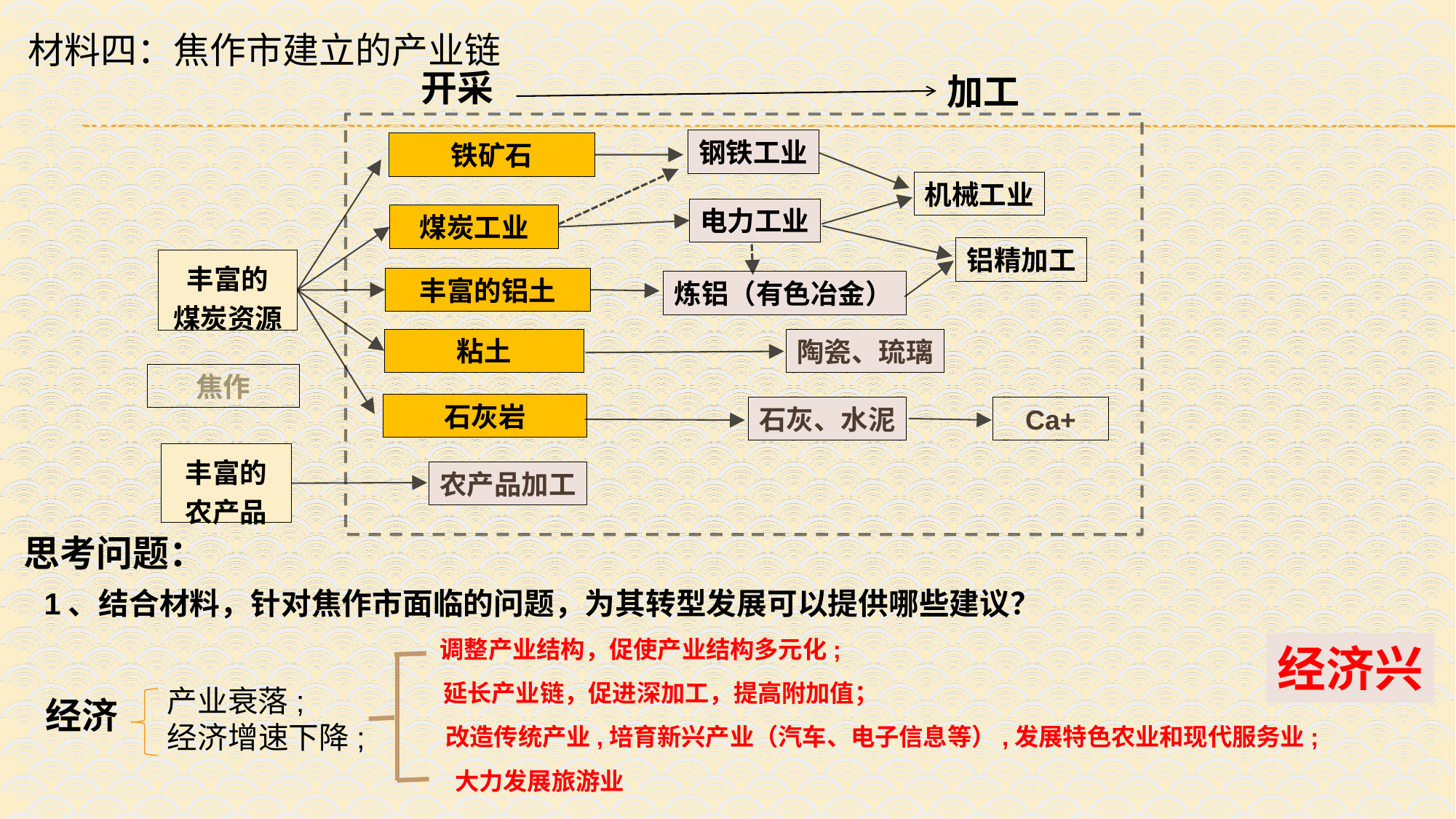

材料四：焦作市建立的产业链
开采
加工

钢铁工业
铁矿石
机械工业
电力工业
煤炭工业
铝精加工
丰富的
煤炭资源
丰富的铝土
炼铝（有色冶金）
粘土
陶瓷、琉璃
焦作
石灰岩
石灰、水泥
Ca+
丰富的农产品
农产品加工
思考问题：
1、结合材料，针对焦作市面临的问题，为其转型发展可以提供哪些建议？
调整产业结构，促使产业结构多元化;
经济兴
延长产业链，促进深加工，提高附加值；
产业衰落;
经济增速下降;
经济

改造传统产业,培育新兴产业（汽车、电子信息等）,发展特色农业和现代服务业;
大力发展旅游业